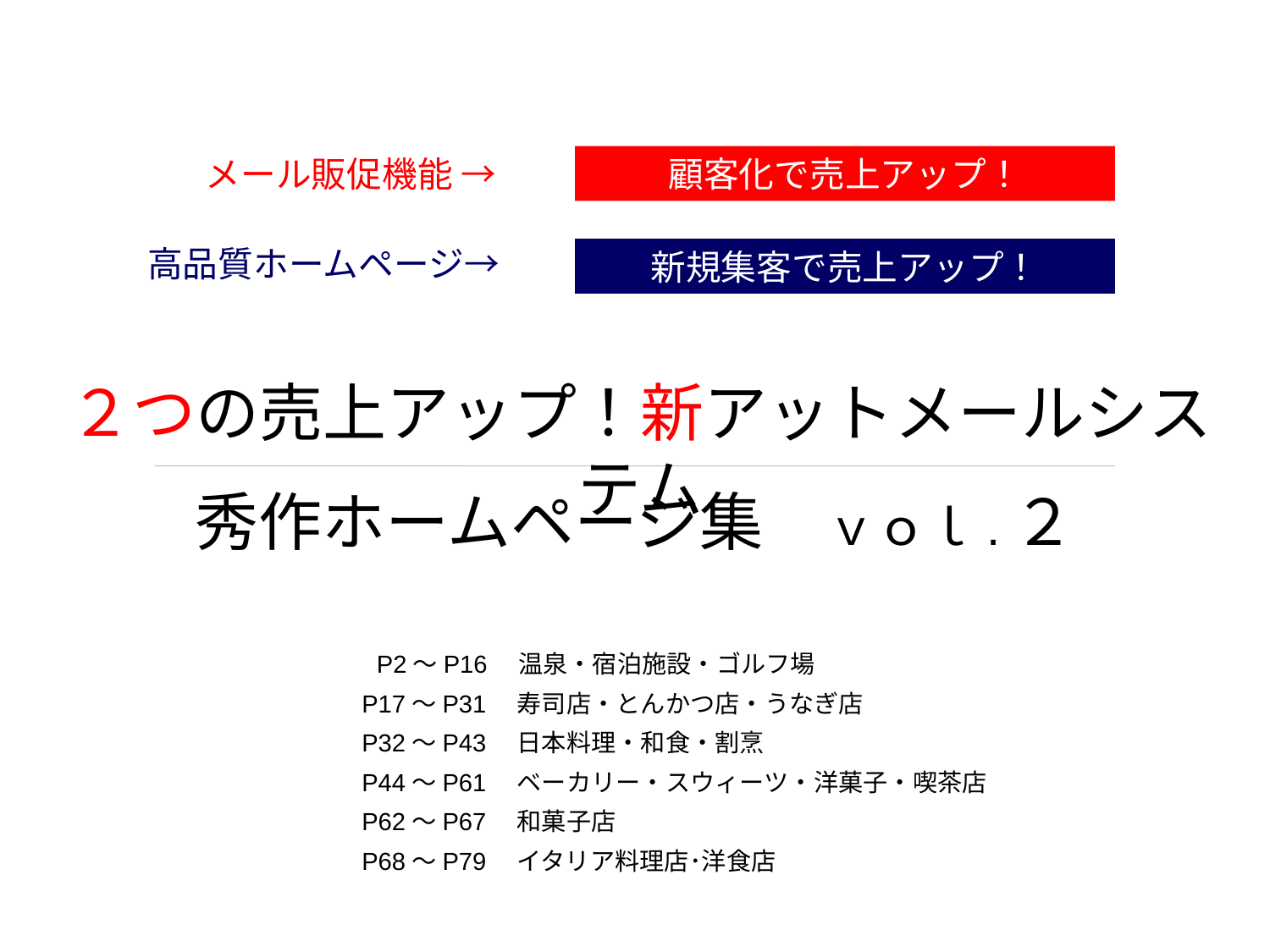

メール販促機能 →
顧客化で売上アップ！
高品質ホームページ→
新規集客で売上アップ！
２つの売上アップ！新アットメールシステム

秀作ホームページ集　ｖｏｌ.２
                                                  P2～P16　温泉・宿泊施設・ゴルフ場

                                                  P17～P31　寿司店・とんかつ店・うなぎ店

                                                  P32～P43　日本料理・和食・割烹

                                                  P44～P61　ベーカリー・スウィーツ・洋菓子・喫茶店

                                                  P62～P67　和菓子店

                                                  P68～P79　イタリア料理店･洋食店